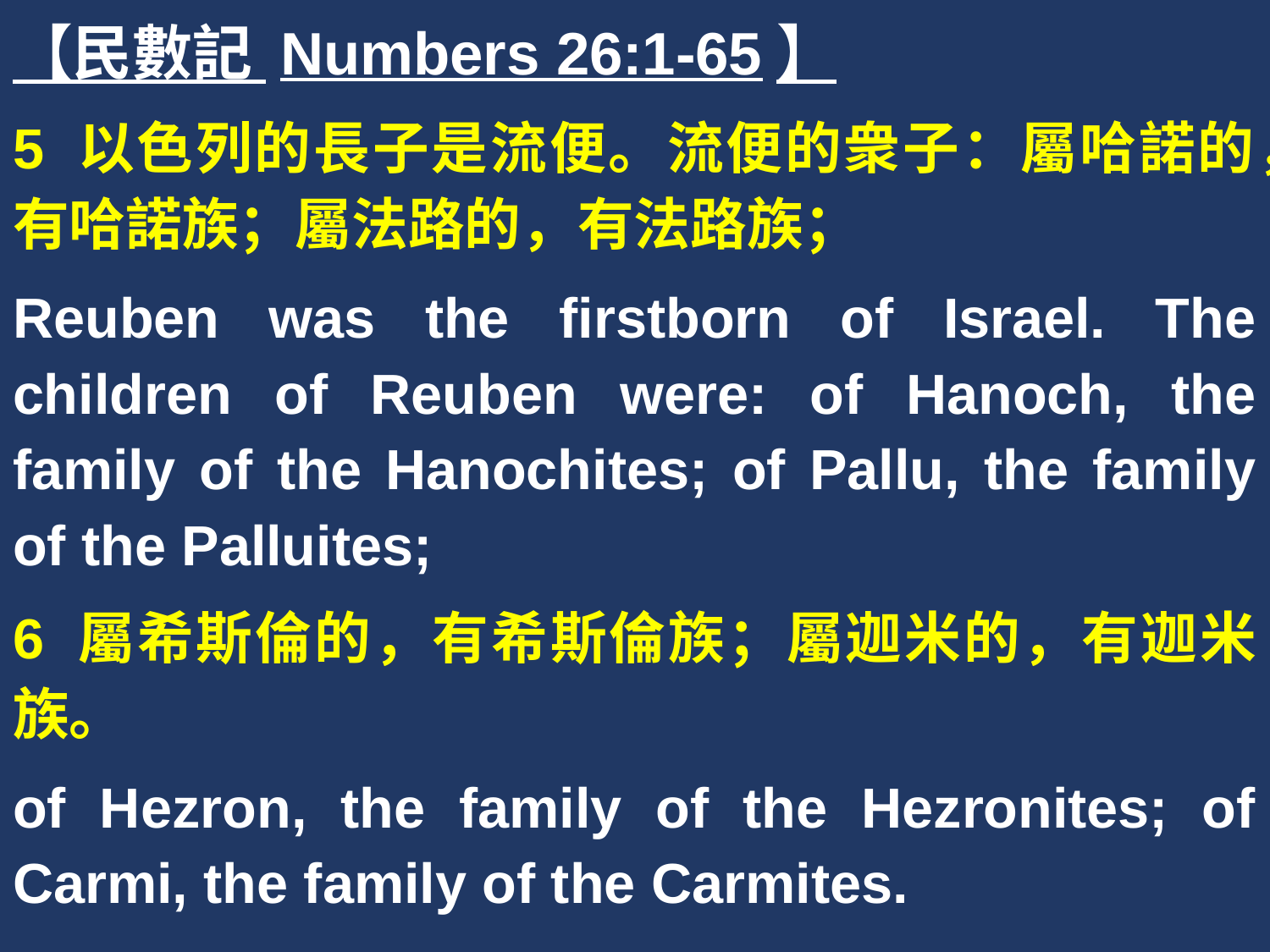

【民數記 Numbers 26:1-65】
5 以色列的長子是流便。流便的衆子：屬哈諾的，有哈諾族；屬法路的，有法路族；
Reuben was the firstborn of Israel. The children of Reuben were: of Hanoch, the family of the Hanochites; of Pallu, the family of the Palluites;
6 屬希斯倫的，有希斯倫族；屬迦米的，有迦米族。
of Hezron, the family of the Hezronites; of Carmi, the family of the Carmites.